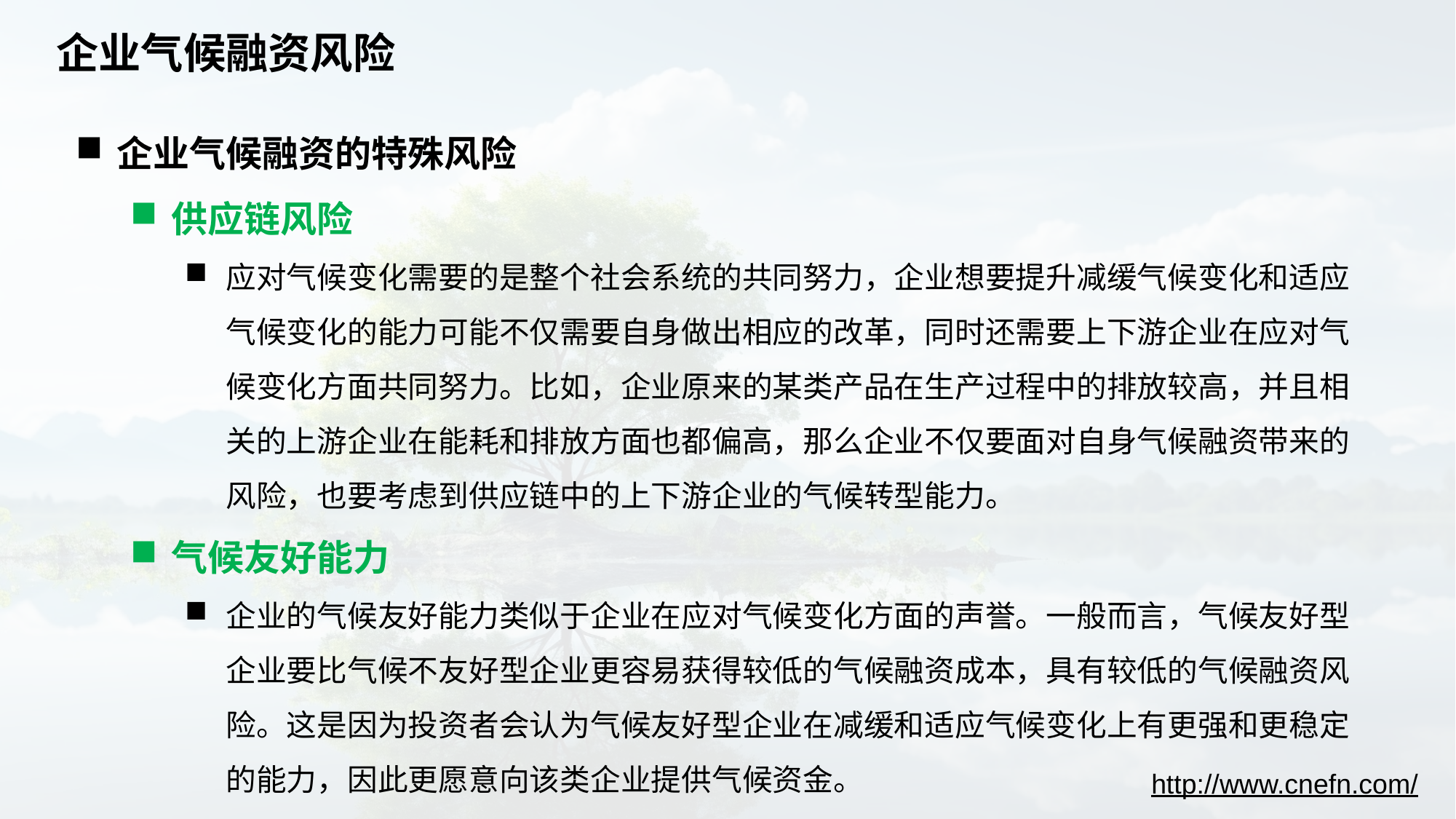

# 企业气候融资风险
企业气候融资的特殊风险
供应链风险
应对气候变化需要的是整个社会系统的共同努力，企业想要提升减缓气候变化和适应气候变化的能力可能不仅需要自身做出相应的改革，同时还需要上下游企业在应对气候变化方面共同努力。比如，企业原来的某类产品在生产过程中的排放较高，并且相关的上游企业在能耗和排放方面也都偏高，那么企业不仅要面对自身气候融资带来的风险，也要考虑到供应链中的上下游企业的气候转型能力。
气候友好能力
企业的气候友好能力类似于企业在应对气候变化方面的声誉。一般而言，气候友好型企业要比气候不友好型企业更容易获得较低的气候融资成本，具有较低的气候融资风险。这是因为投资者会认为气候友好型企业在减缓和适应气候变化上有更强和更稳定的能力，因此更愿意向该类企业提供气候资金。